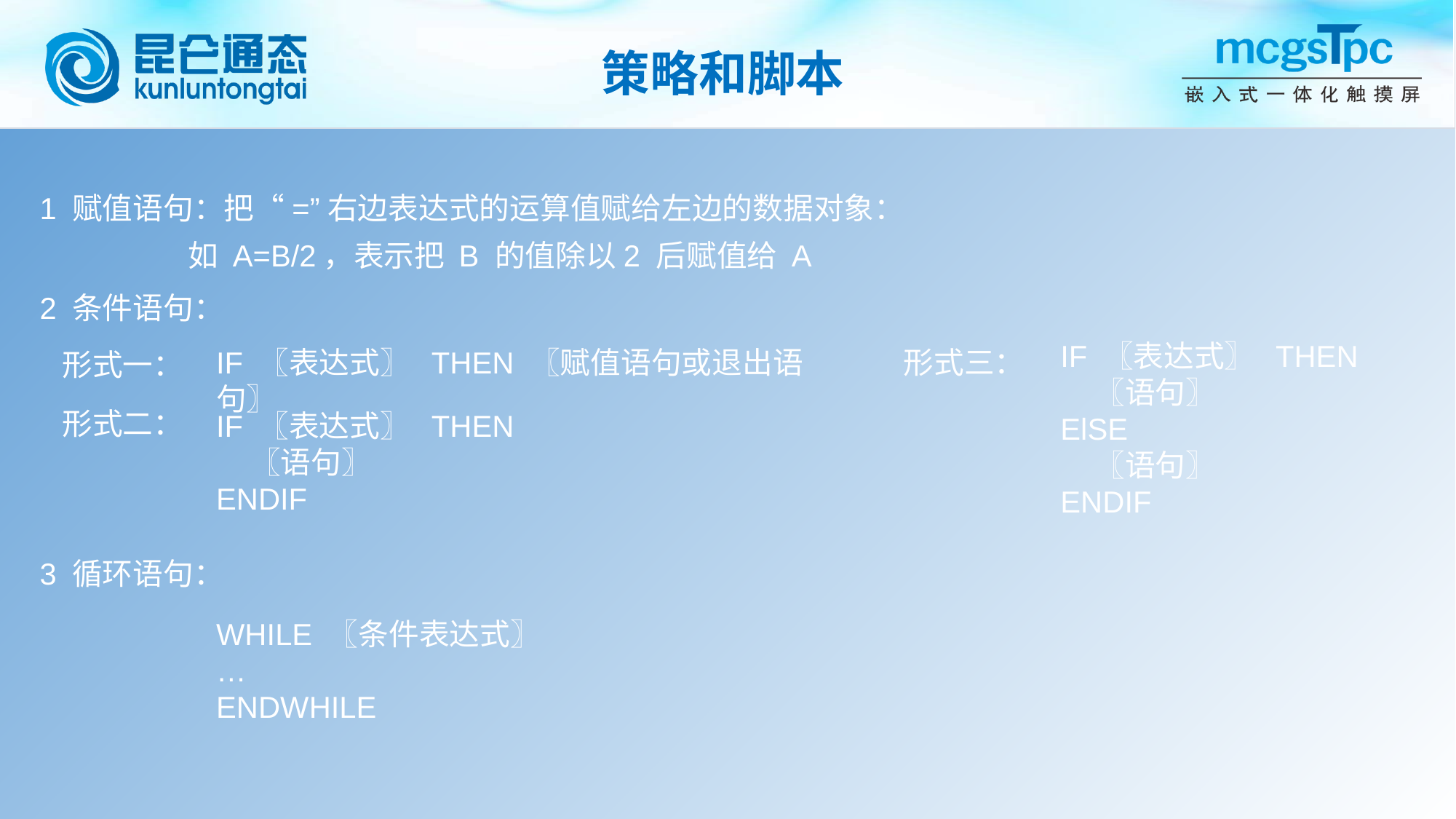

策略和脚本
1 赋值语句：把“=”右边表达式的运算值赋给左边的数据对象：
                     如 A=B/2，表示把 B 的值除以2 后赋值给 A
2 条件语句：
IF 〖表达式〗  THEN
    〖语句〗
ElSE
    〖语句〗
ENDIF
IF 〖表达式〗  THEN 〖赋值语句或退出语句〗
形式三：
形式一：
形式二：
IF 〖表达式〗  THEN
    〖语句〗
ENDIF
3 循环语句：
WHILE 〖条件表达式〗
…
ENDWHILE